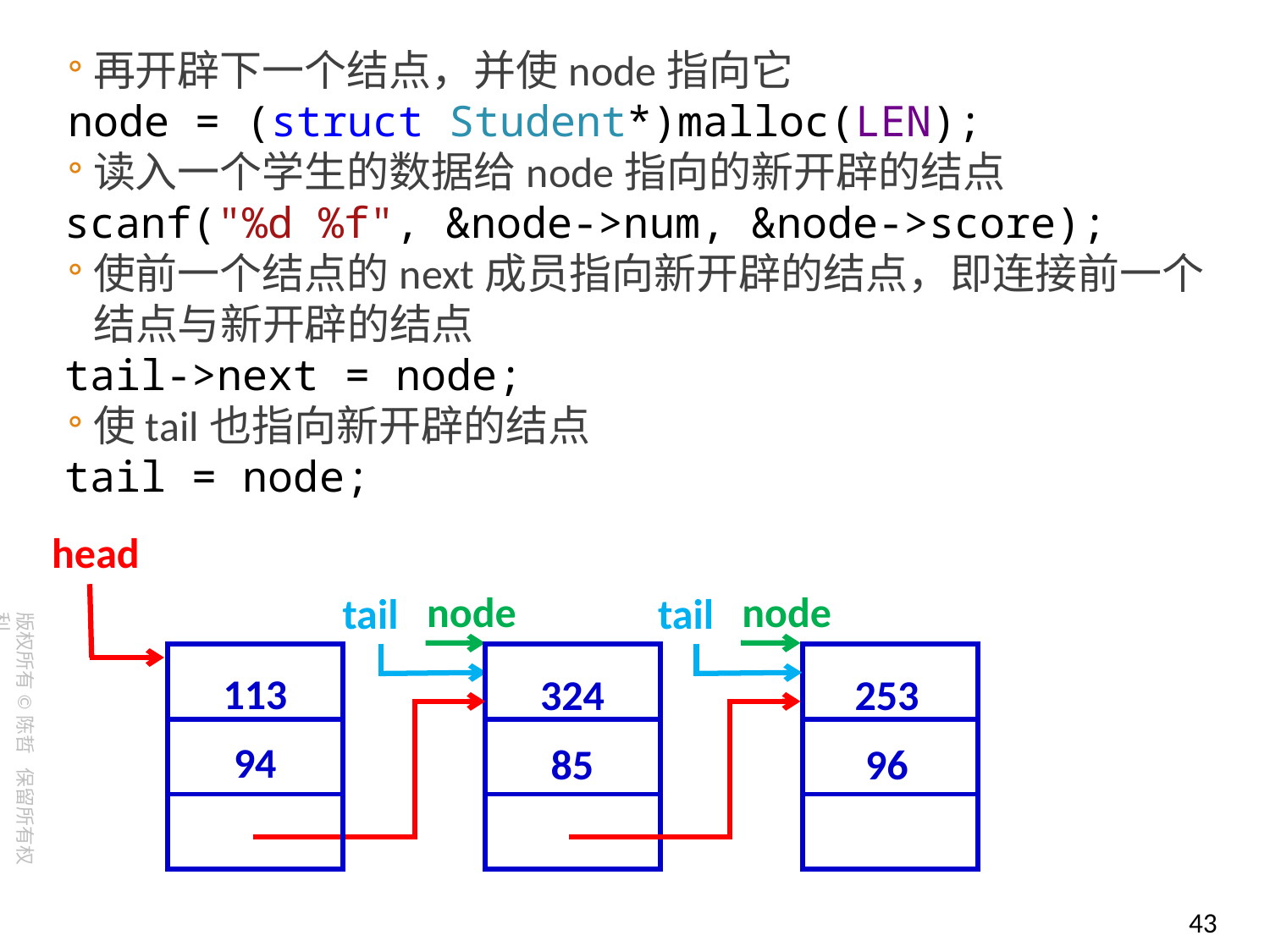

再开辟下一个结点，并使node指向它
node = (struct Student*)malloc(LEN);
读入一个学生的数据给node指向的新开辟的结点
 scanf("%d %f", &node->num, &node->score);
使前一个结点的next成员指向新开辟的结点，即连接前一个结点与新开辟的结点
 tail->next = node;
使tail也指向新开辟的结点
 tail = node;
head
node
node
tail
tail
113
94
|  |
| --- |
|  |
|  |
|  |
| --- |
|  |
|  |
324
85
253
96
|  |
| --- |
|  |
|  |
43